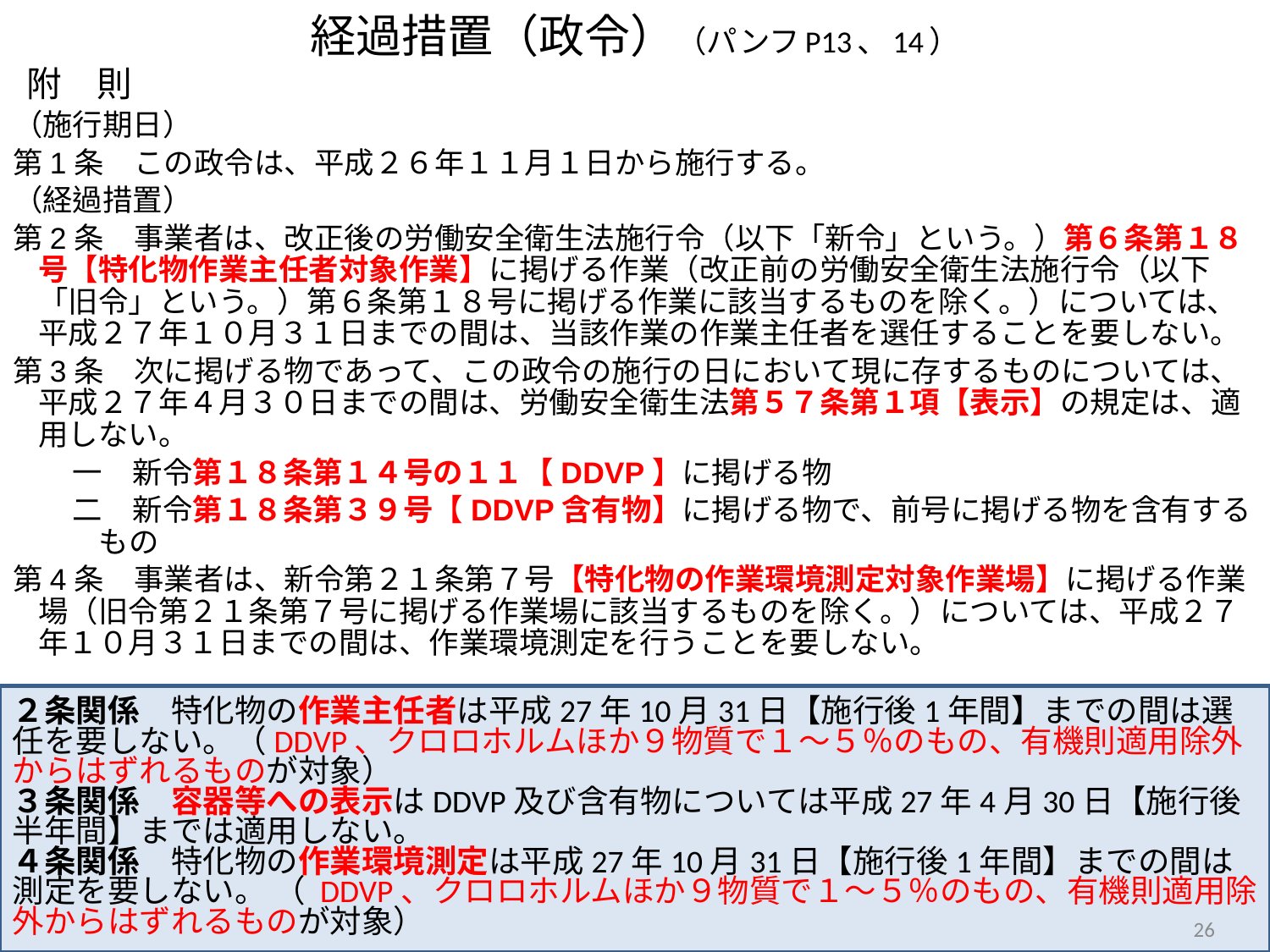

# 経過措置（政令）（パンフP13、14）
 附　則
（施行期日）
第1条　この政令は、平成２６年１１月１日から施行する。
（経過措置）
第2条　事業者は、改正後の労働安全衛生法施行令（以下「新令」という。）第６条第１８号【特化物作業主任者対象作業】に掲げる作業（改正前の労働安全衛生法施行令（以下「旧令」という。）第６条第１８号に掲げる作業に該当するものを除く。）については、平成２７年１０月３１日までの間は、当該作業の作業主任者を選任することを要しない。
第3条　次に掲げる物であって、この政令の施行の日において現に存するものについては、平成２７年４月３０日までの間は、労働安全衛生法第５７条第１項【表示】の規定は、適用しない。
　　一　新令第１８条第１４号の１１【DDVP】に掲げる物
　　二　新令第１８条第３９号【DDVP含有物】に掲げる物で、前号に掲げる物を含有するもの
第4条　事業者は、新令第２１条第７号【特化物の作業環境測定対象作業場】に掲げる作業場（旧令第２１条第７号に掲げる作業場に該当するものを除く。）については、平成２７年１０月３１日までの間は、作業環境測定を行うことを要しない。
２条関係　特化物の作業主任者は平成27年10月31日【施行後1年間】までの間は選任を要しない。（DDVP、クロロホルムほか９物質で１～５％のもの、有機則適用除外からはずれるものが対象）
３条関係　容器等への表示はDDVP及び含有物については平成27年4月30日【施行後半年間】までは適用しない。
４条関係　特化物の作業環境測定は平成27年10月31日【施行後1年間】までの間は測定を要しない。 （ DDVP、クロロホルムほか９物質で１～５％のもの、有機則適用除外からはずれるものが対象）
26
26